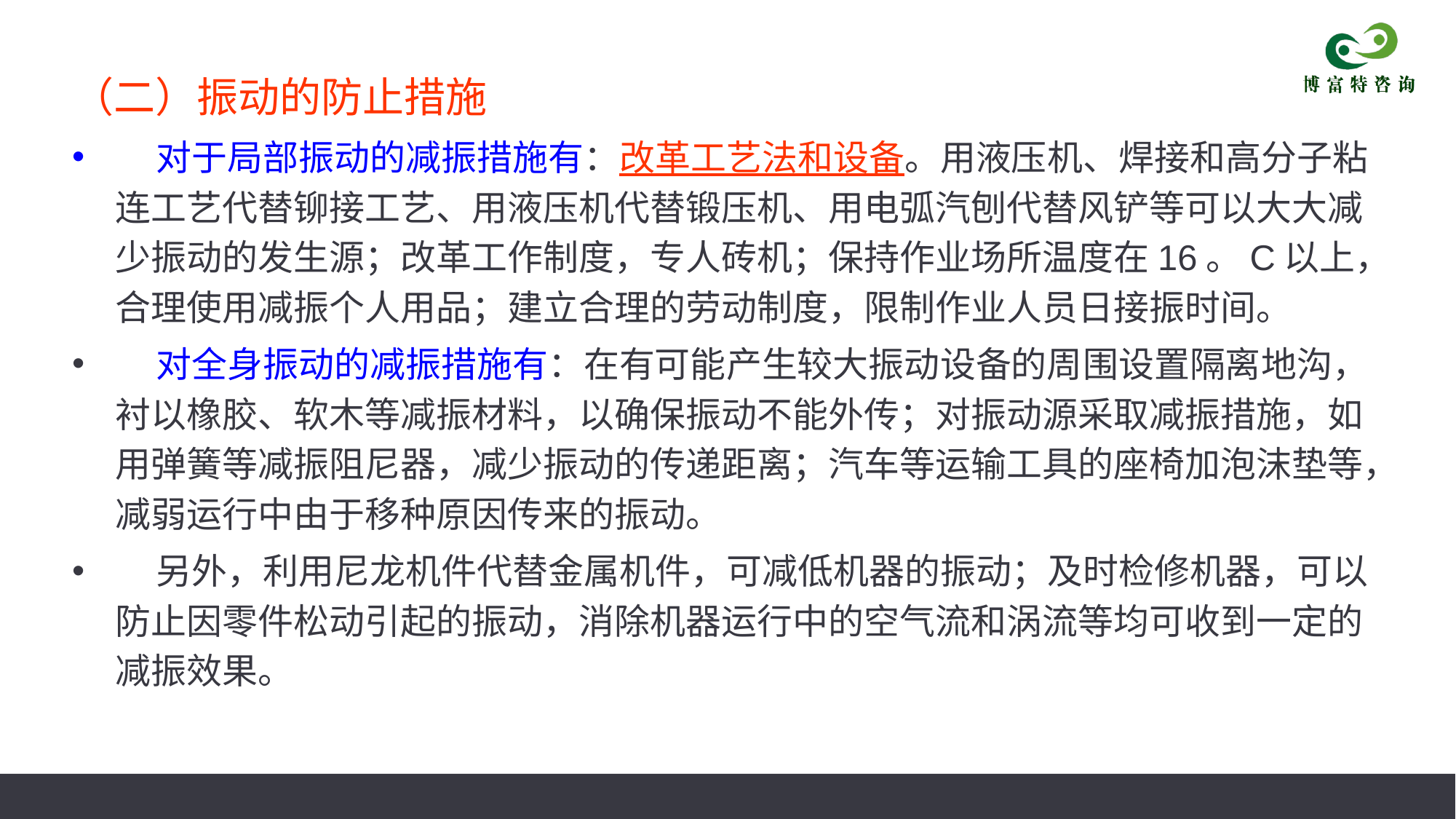

（二）振动的防止措施
    对于局部振动的减振措施有：改革工艺法和设备。用液压机、焊接和高分子粘连工艺代替铆接工艺、用液压机代替锻压机、用电弧汽刨代替风铲等可以大大减少振动的发生源；改革工作制度，专人砖机；保持作业场所温度在16。C以上，合理使用减振个人用品；建立合理的劳动制度，限制作业人员日接振时间。
    对全身振动的减振措施有：在有可能产生较大振动设备的周围设置隔离地沟，衬以橡胶、软木等减振材料，以确保振动不能外传；对振动源采取减振措施，如用弹簧等减振阻尼器，减少振动的传递距离；汽车等运输工具的座椅加泡沫垫等，减弱运行中由于移种原因传来的振动。
    另外，利用尼龙机件代替金属机件，可减低机器的振动；及时检修机器，可以防止因零件松动引起的振动，消除机器运行中的空气流和涡流等均可收到一定的减振效果。